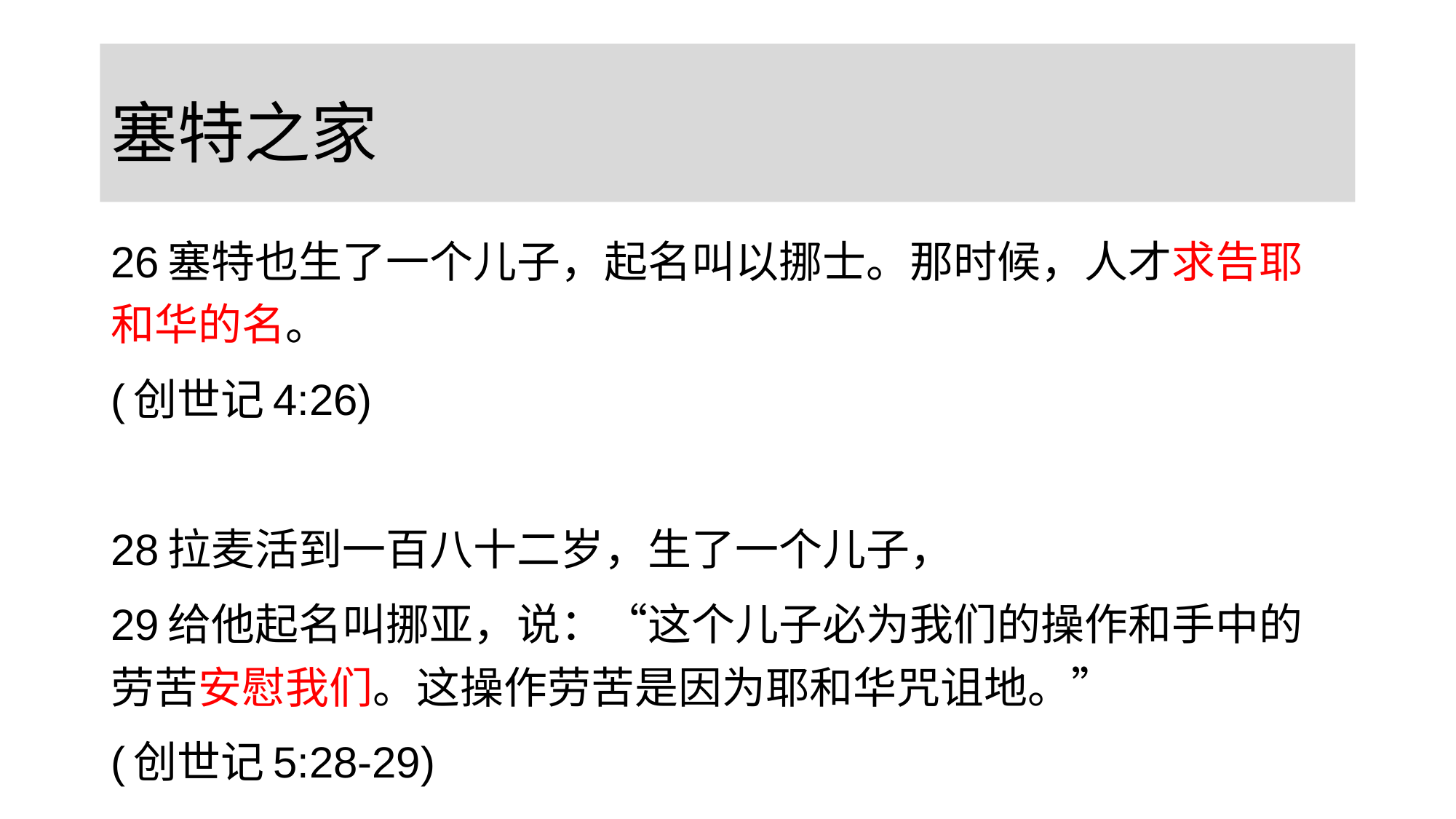

# 塞特之家
26塞特也生了一个儿子，起名叫以挪士。那时候，人才求告耶和华的名。
(创世记4:26)

28拉麦活到一百八十二岁，生了一个儿子，
29给他起名叫挪亚，说：“这个儿子必为我们的操作和手中的劳苦安慰我们。这操作劳苦是因为耶和华咒诅地。”
(创世记5:28-29)